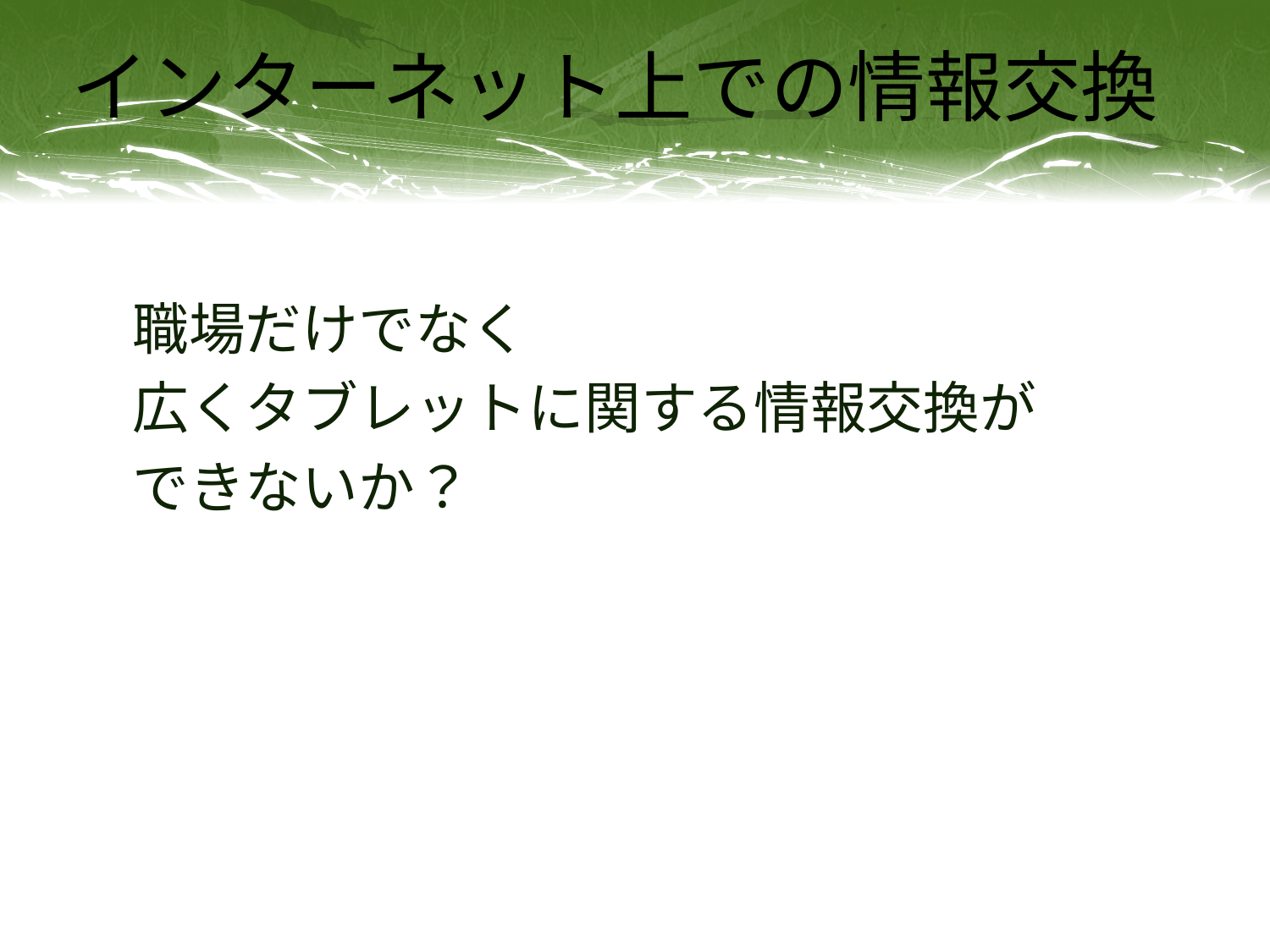

# インターネット上での情報交換

　職場だけでなく
　広くタブレットに関する情報交換が
　できないか？